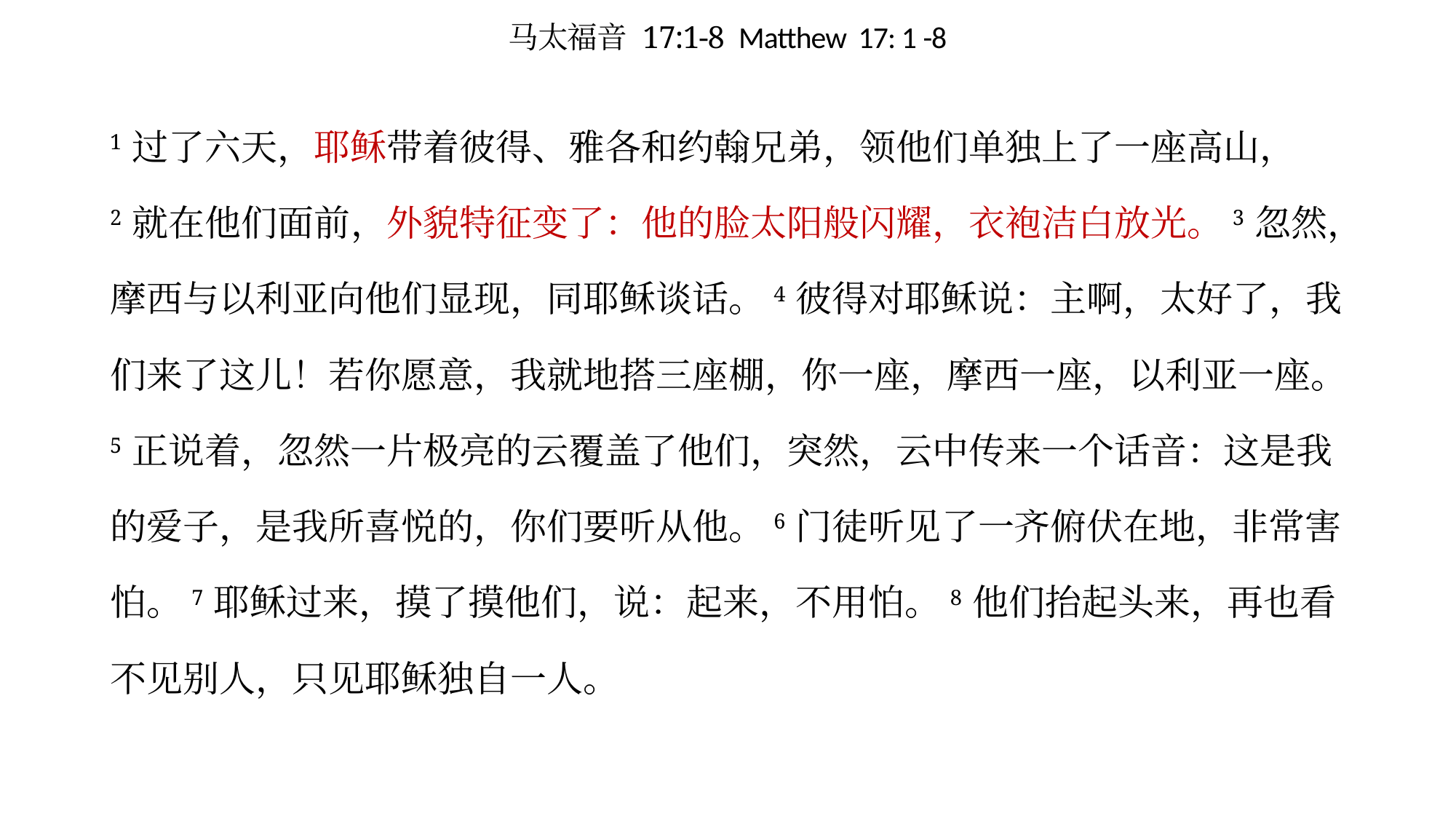

# 马太福音 17:1-8  Matthew  17: 1 -8
1 过了六天，耶稣带着彼得、雅各和约翰兄弟，领他们单独上了一座高山，        2 就在他们面前，外貌特征变了：他的脸太阳般闪耀，衣袍洁白放光。3 忽然，摩西与以利亚向他们显现，同耶稣谈话。4 彼得对耶稣说：主啊，太好了，我们来了这儿！若你愿意，我就地搭三座棚，你一座，摩西一座，以利亚一座。  5 正说着，忽然一片极亮的云覆盖了他们，突然，云中传来一个话音：这是我的爱子，是我所喜悦的，你们要听从他。6 门徒听见了一齐俯伏在地，非常害怕。7 耶稣过来，摸了摸他们，说：起来，不用怕。8 他们抬起头来，再也看不见别人，只见耶稣独自一人。